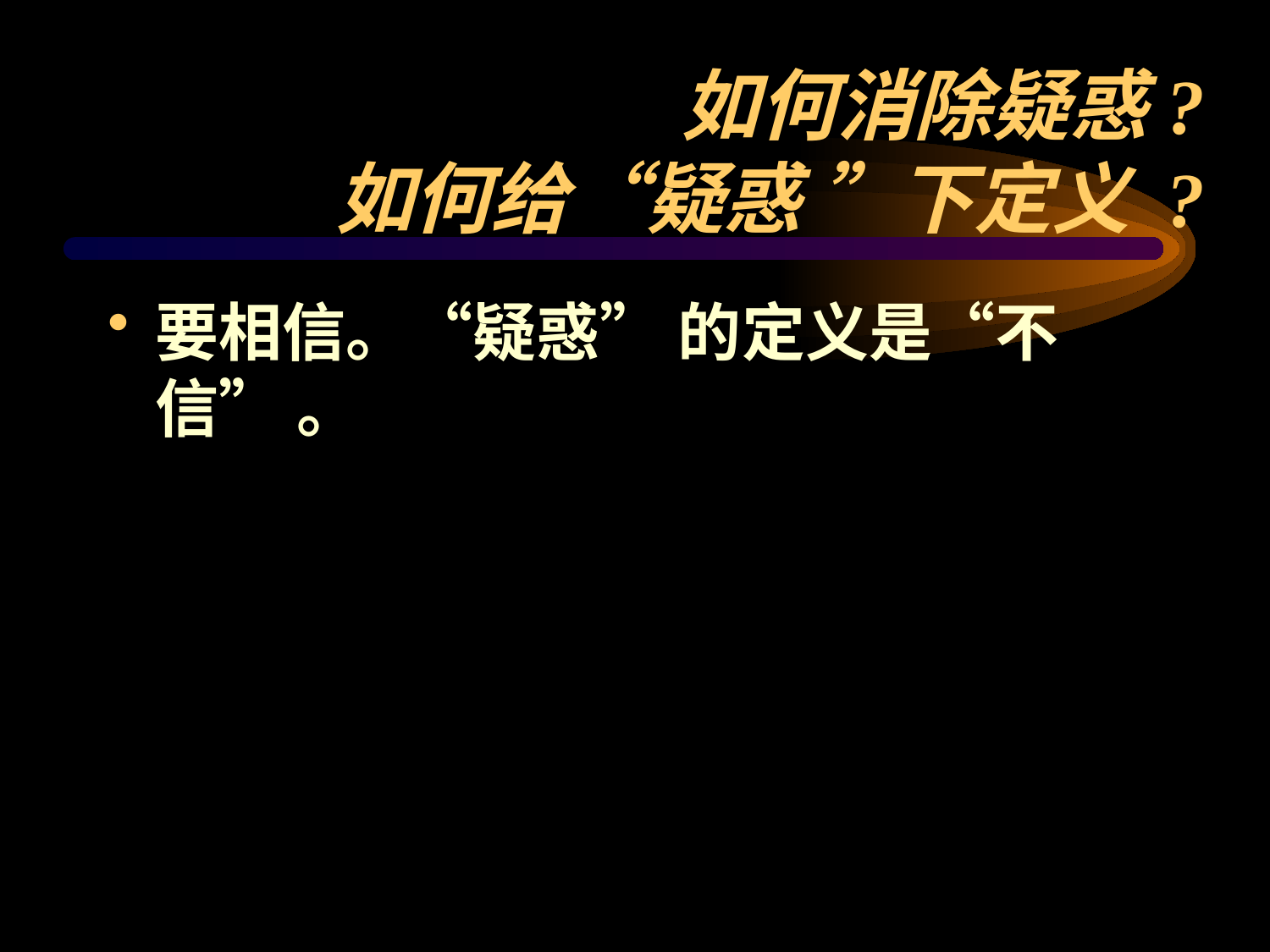

要相信。“疑惑” 的定义是“不信” 。

如何消除疑惑?
如何给“疑惑 ”下定义 ?